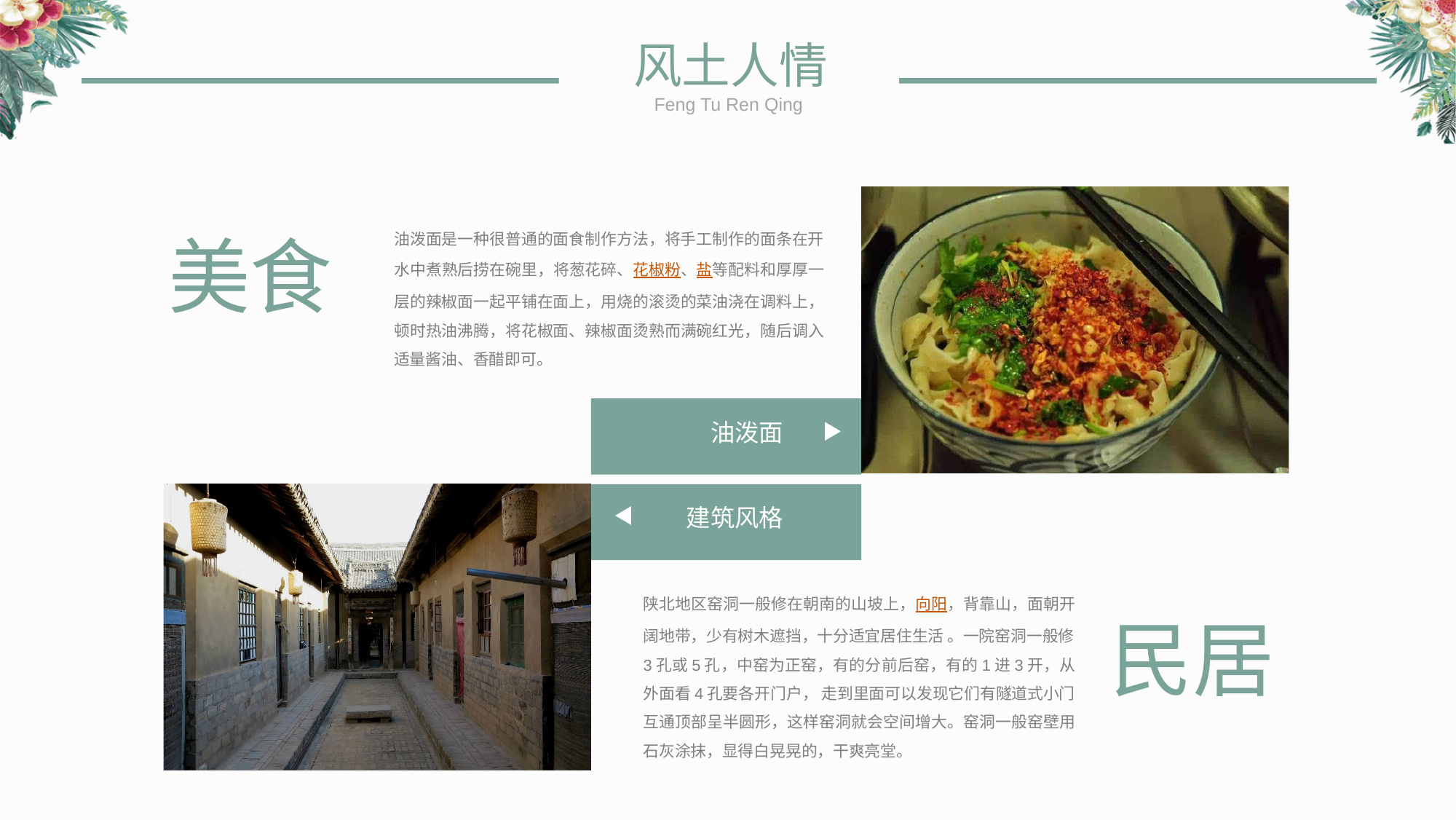

风土人情

Feng Tu Ren Qing

油泼面是一种很普通的面食制作方法，将手工制作的面条在开水中煮熟后捞在碗里，将葱花碎、花椒粉、盐等配料和厚厚一层的辣椒面一起平铺在面上，用烧的滚烫的菜油浇在调料上，顿时热油沸腾，将花椒面、辣椒面烫熟而满碗红光，随后调入适量酱油、香醋即可。
美食

油泼面

建筑风格

陕北地区窑洞一般修在朝南的山坡上，向阳，背靠山，面朝开阔地带，少有树木遮挡，十分适宜居住生活 。一院窑洞一般修3孔或5孔，中窑为正窑，有的分前后窑，有的1进3开，从外面看4孔要各开门户， 走到里面可以发现它们有隧道式小门互通顶部呈半圆形，这样窑洞就会空间增大。窑洞一般窑壁用石灰涂抹，显得白晃晃的，干爽亮堂。
民居